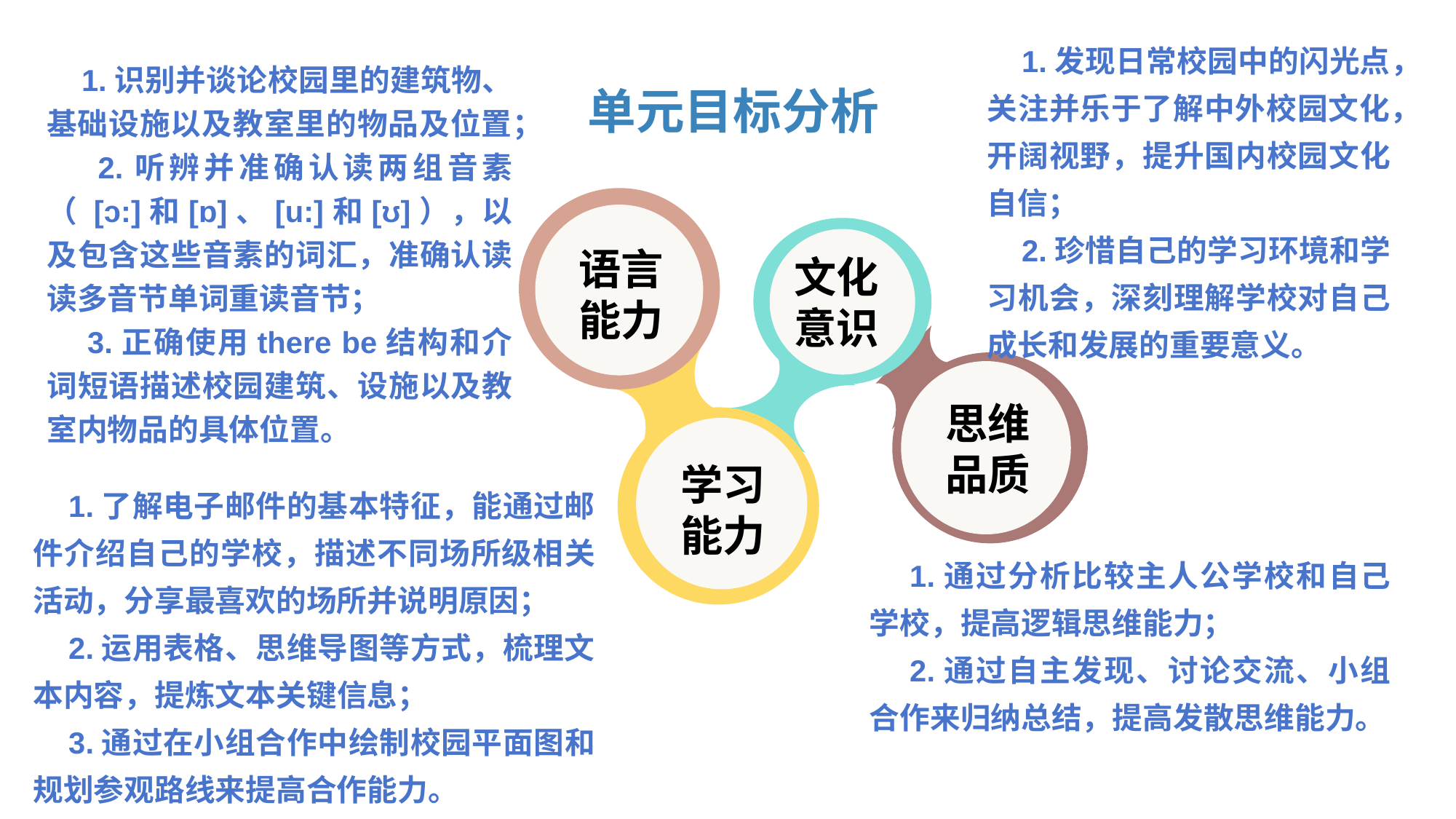

单元教学目标
    1.发现日常校园中的闪光点，关注并乐于了解中外校园文化，开阔视野，提升国内校园文化自信；
    2.珍惜自己的学习环境和学习机会，深刻理解学校对自己成长和发展的重要意义。
    1.识别并谈论校园里的建筑物、基础设施以及教室里的物品及位置；
    2.听辨并准确认读两组音素（ [ɔ:]和[ɒ]、[u:]和[ʊ]），以及包含这些音素的词汇，准确认读读多音节单词重读音节；
    3.正确使用there be结构和介词短语描述校园建筑、设施以及教室内物品的具体位置。
    1.根据身份与亲疏关系得体地打招呼，自己及他人信息；
    2.听辨并准确认读两组音素（/ɪ/和/i:/、/e/和/æ/），以及带有这些音素的词汇，识别并正确朗读be动词缩略形式；
    3.使用be动词正确形式准确连贯地个人信息。
单元目标分析
    1.理解中西文化中姓名表达方式上的异同；
    2.主动与他人交往，建立良好人际关系，尽快适应初中生活。

语言
能力
文化
意识

思维
品质

学习
能力
    1.了解电子邮件的基本特征，能通过邮件介绍自己的学校，描述不同场所级相关活动，分享最喜欢的场所并说明原因；
    2.运用表格、思维导图等方式，梳理文本内容，提炼文本关键信息；
    3.通过在小组合作中绘制校园平面图和规划参观路线来提高合作能力。
    1.掌握在交流中，借助手势、表情等体态语表达意义的交际策略；
    2.运用表格、图表等方式，提炼文本关键信息，梳理文本内容；
    3.通过在小组合作中个人信息表来提高合作能力。
    1.通过分析比较，做出理性的交友判断和选择，提高理性思维能力；
    2.围绕交友话题，通过自主发现、讨论交流、归纳总结等交友技巧，提高发散思维能力。
    1.通过分析比较主人公学校和自己学校，提高逻辑思维能力；
    2.通过自主发现、讨论交流、小组合作来归纳总结，提高发散思维能力。